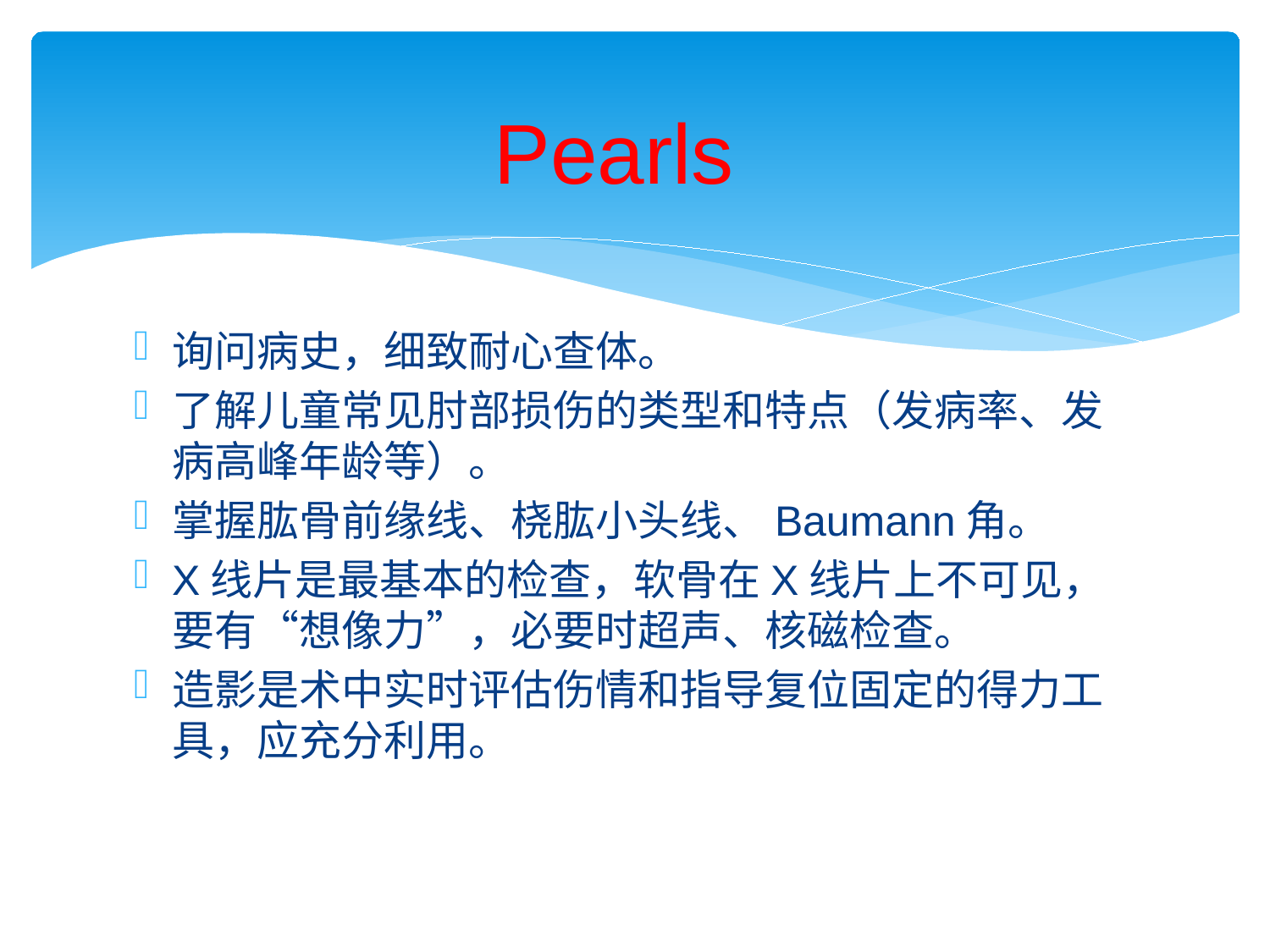

# Pearls
询问病史，细致耐心查体。
了解儿童常见肘部损伤的类型和特点（发病率、发病高峰年龄等）。
掌握肱骨前缘线、桡肱小头线、Baumann角。
X线片是最基本的检查，软骨在X线片上不可见，要有“想像力”，必要时超声、核磁检查。
造影是术中实时评估伤情和指导复位固定的得力工具，应充分利用。